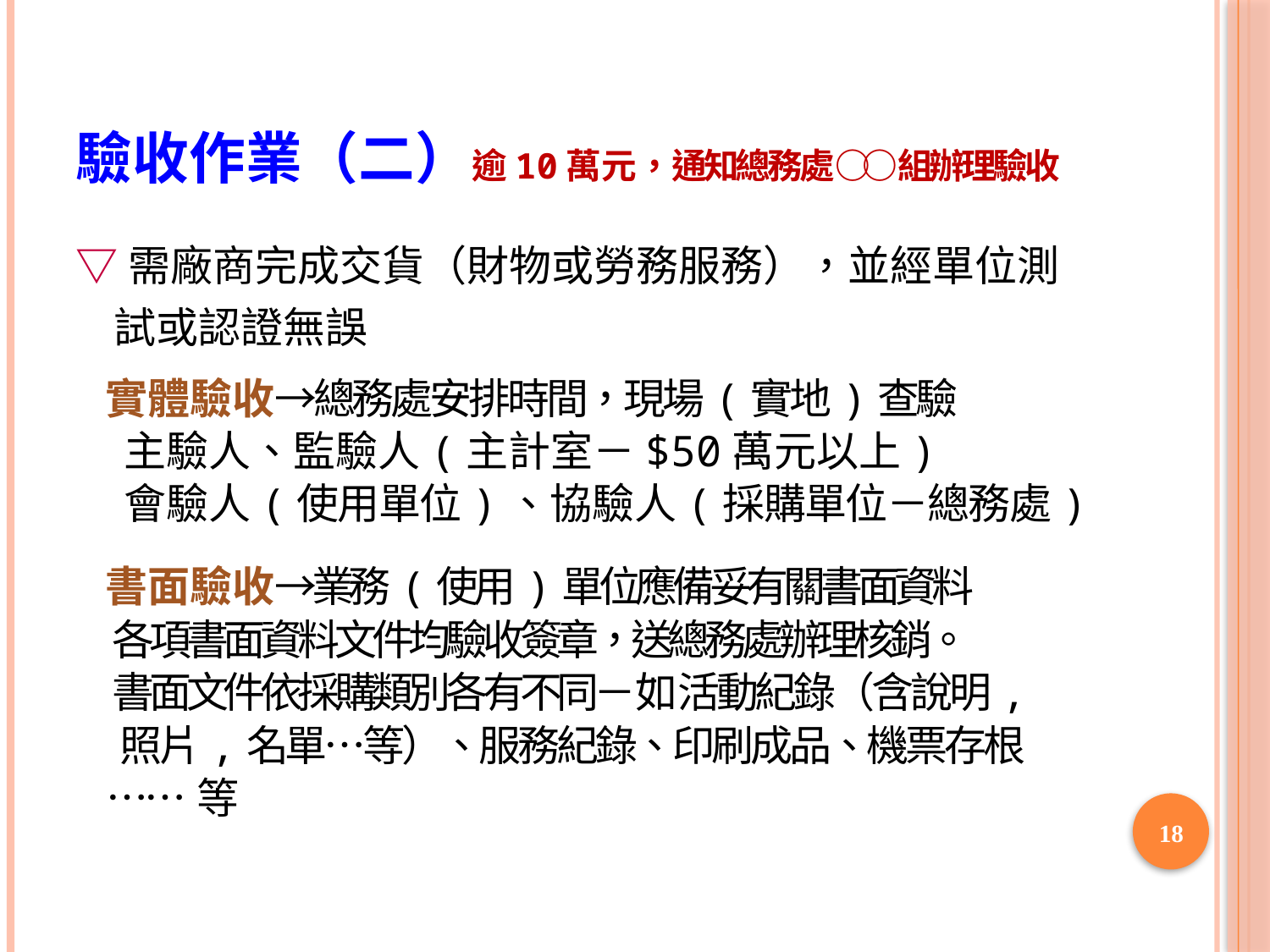

# 驗收作業（二）逾10萬元，通知總務處○ ○組辦理驗收
▽需廠商完成交貨（財物或勞務服務），並經單位測試或認證無誤
  實體驗收→總務處安排時間，現場(實地)查驗
    主驗人、監驗人(主計室－$50萬元以上)
    會驗人(使用單位)、協驗人(採購單位－總務處)
  書面驗收→業務(使用)單位應備妥有關書面資料
     各項書面資料文件均驗收簽章，送總務處辦理核銷。
     書面文件依採購類別各有不同－ 如活動紀錄（含說明,
     照片,名單…等）、服務紀錄、印刷成品、機票存根
     ……等

18